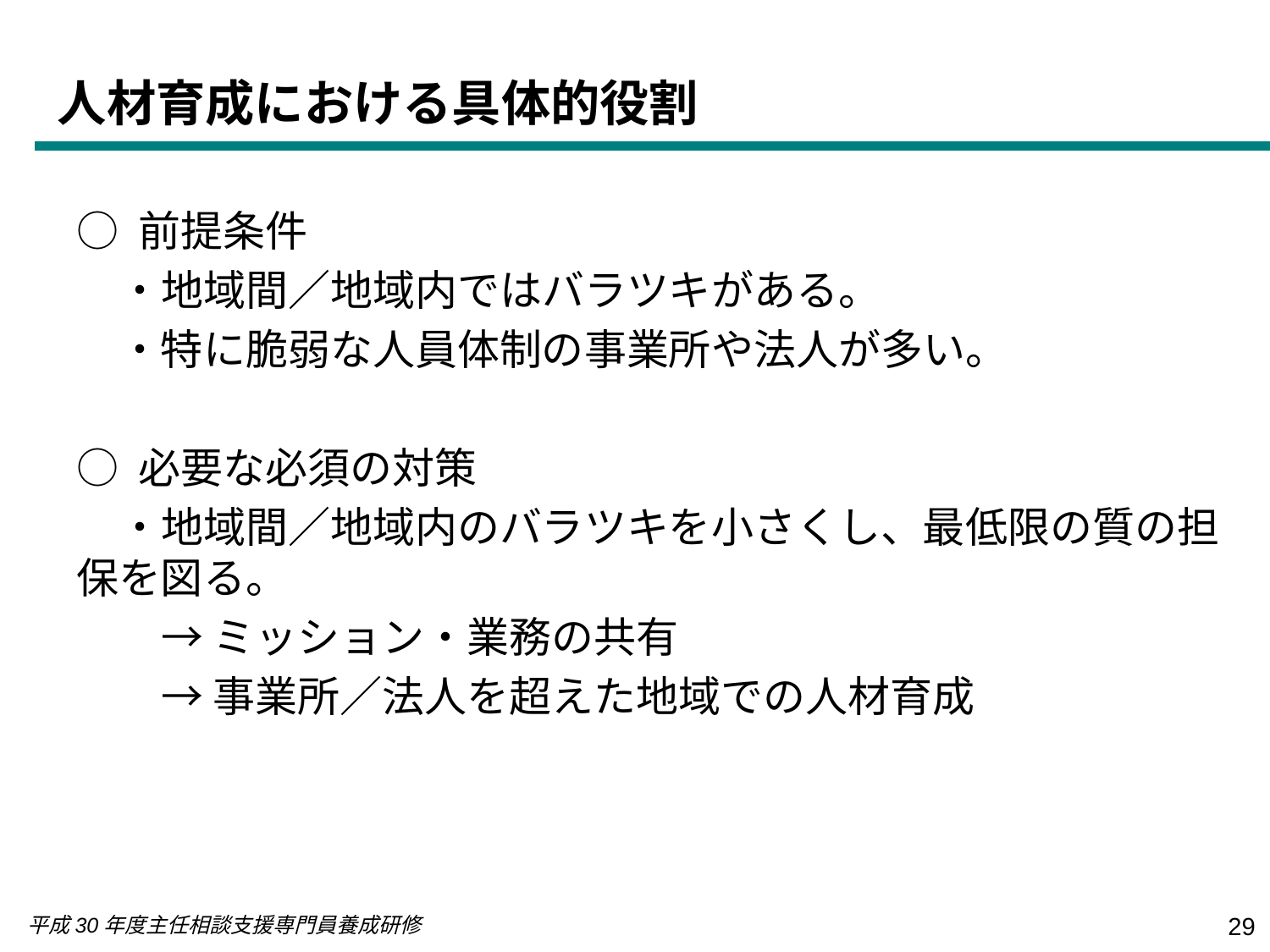

人材育成における具体的役割
○ 前提条件
　・地域間／地域内ではバラツキがある。
　・特に脆弱な人員体制の事業所や法人が多い。

○ 必要な必須の対策
　・地域間／地域内のバラツキを小さくし、最低限の質の担保を図る。
　　→ ミッション・業務の共有
　　→ 事業所／法人を超えた地域での人材育成
29
平成30年度主任相談支援専門員養成研修